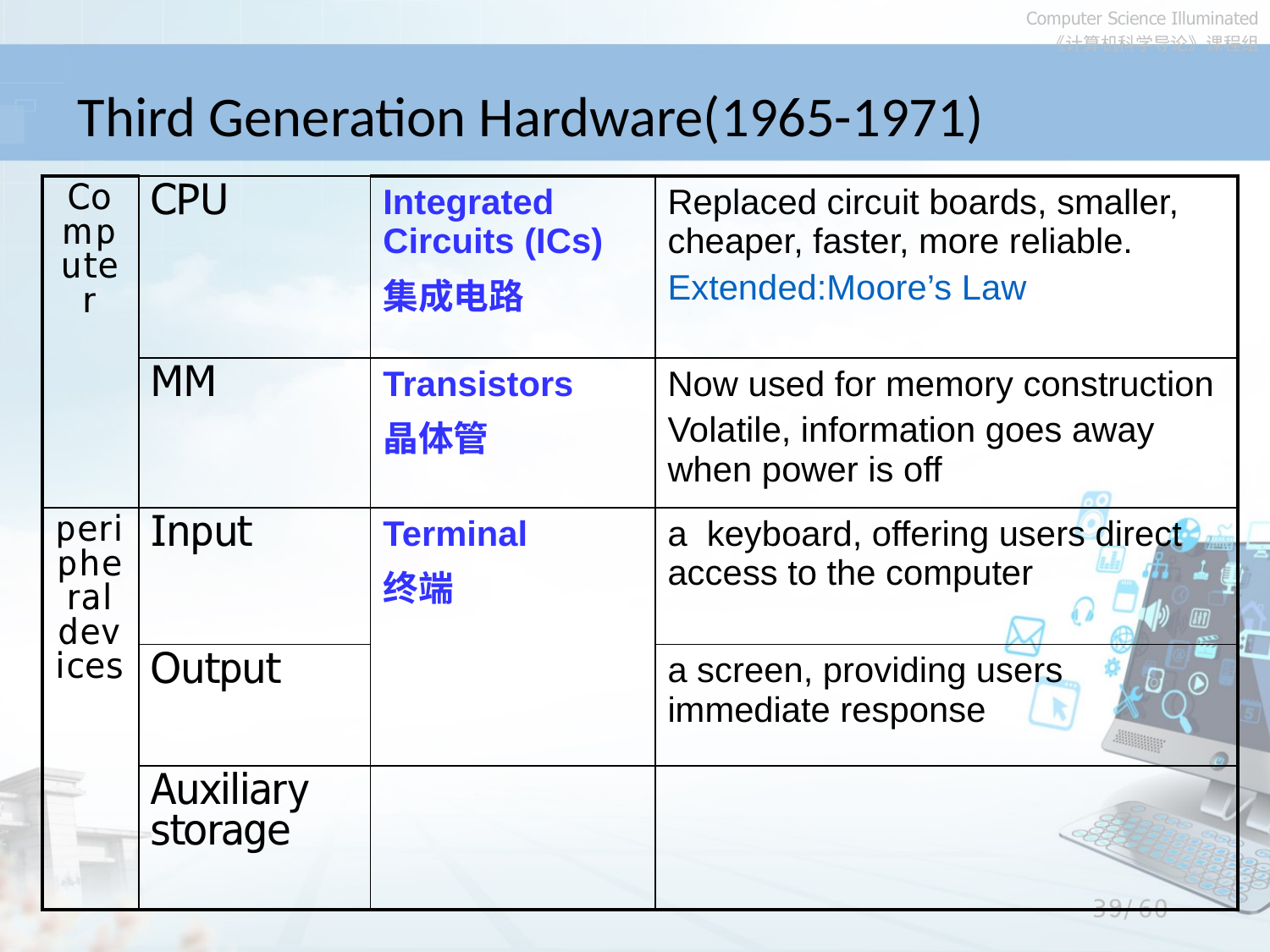

# Third Generation Hardware(1965-1971)
| Computer | CPU | Integrated Circuits (ICs) 集成电路 | Replaced circuit boards, smaller, cheaper, faster, more reliable. Extended:Moore’s Law |
| --- | --- | --- | --- |
|  | MM | Transistors 晶体管 | Now used for memory construction Volatile, information goes away when power is off |
| peripheral devices | Input | Terminal 终端 | a keyboard, offering users direct access to the computer |
|  | Output |  | a screen, providing users immediate response |
|  | Auxiliary storage |  |  |
39/60